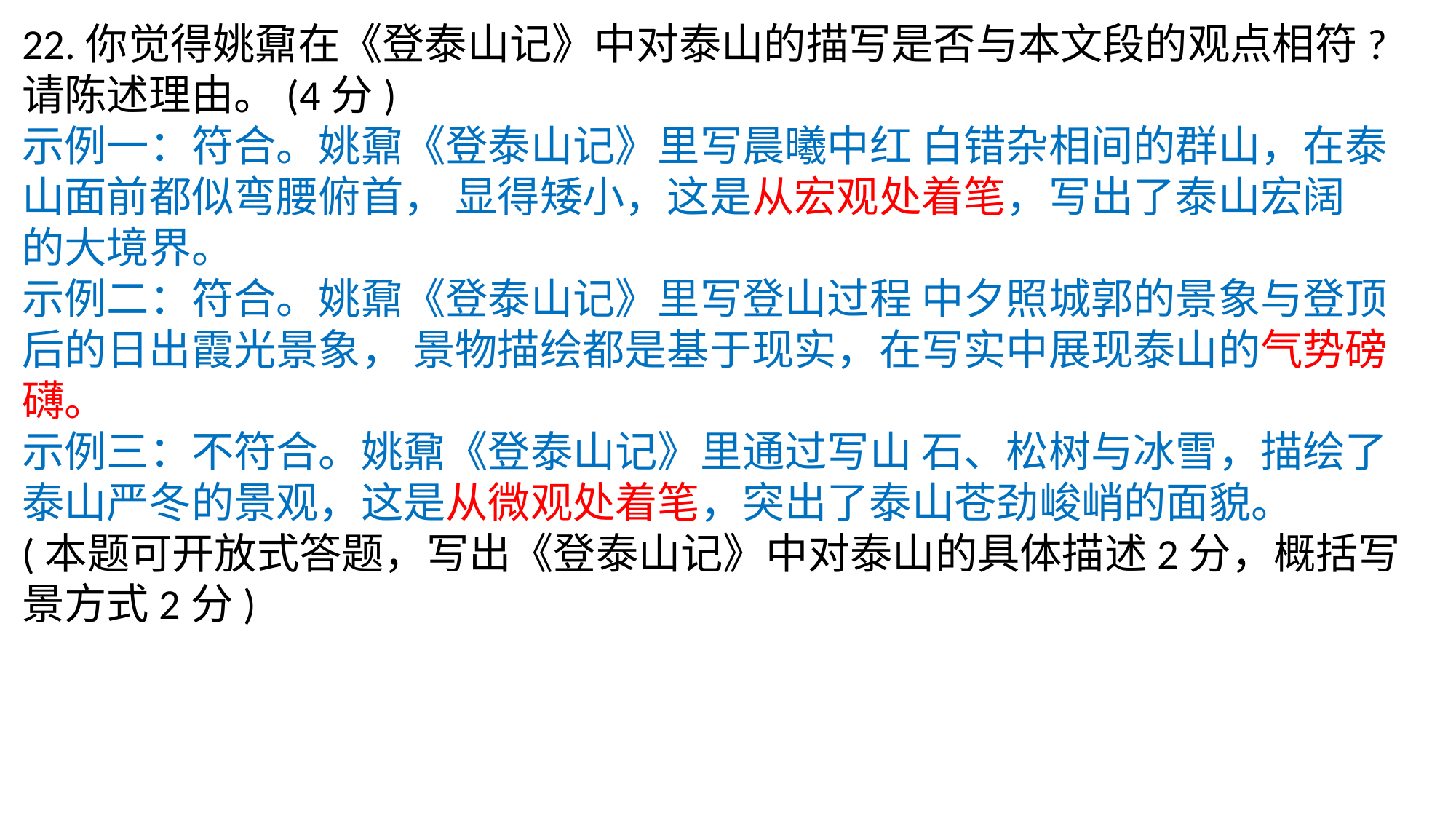

22.你觉得姚鼐在《登泰山记》中对泰山的描写是否与本文段的观点相符?请陈述理由。(4分)
示例一：符合。姚鼐《登泰山记》里写晨曦中红 白错杂相间的群山，在泰山面前都似弯腰俯首， 显得矮小，这是从宏观处着笔，写出了泰山宏阔
的大境界。
示例二：符合。姚鼐《登泰山记》里写登山过程 中夕照城郭的景象与登顶后的日出霞光景象， 景物描绘都是基于现实，在写实中展现泰山的气势磅礴。
示例三：不符合。姚鼐《登泰山记》里通过写山 石、松树与冰雪，描绘了泰山严冬的景观，这是从微观处着笔，突出了泰山苍劲峻峭的面貌。
(本题可开放式答题，写出《登泰山记》中对泰山的具体描述2分，概括写景方式2分)